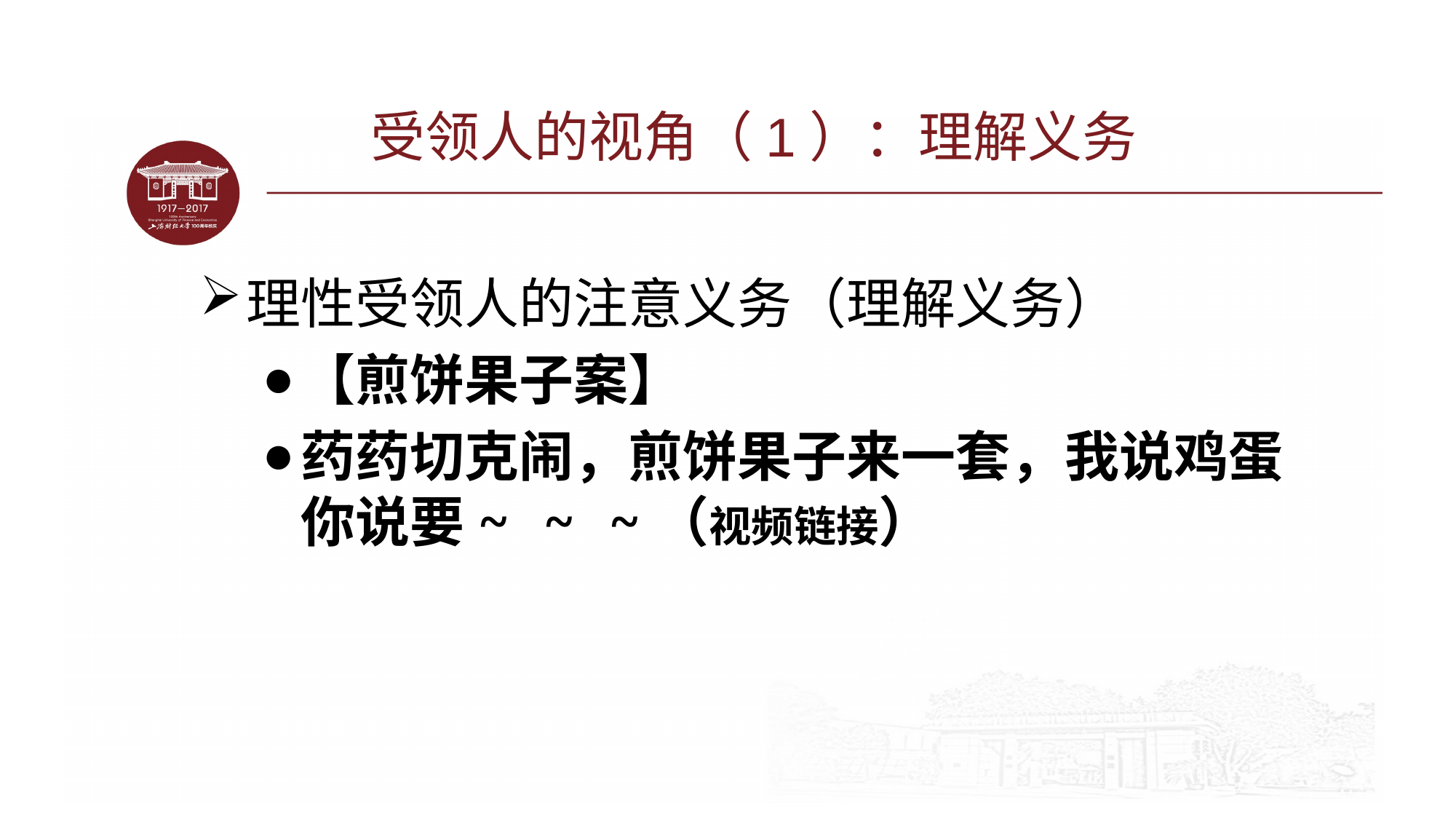

# 受领人的视角（1）：理解义务
理性受领人的注意义务（理解义务）
【煎饼果子案】
药药切克闹，煎饼果子来一套，我说鸡蛋你说要~ ~ ~（视频链接）